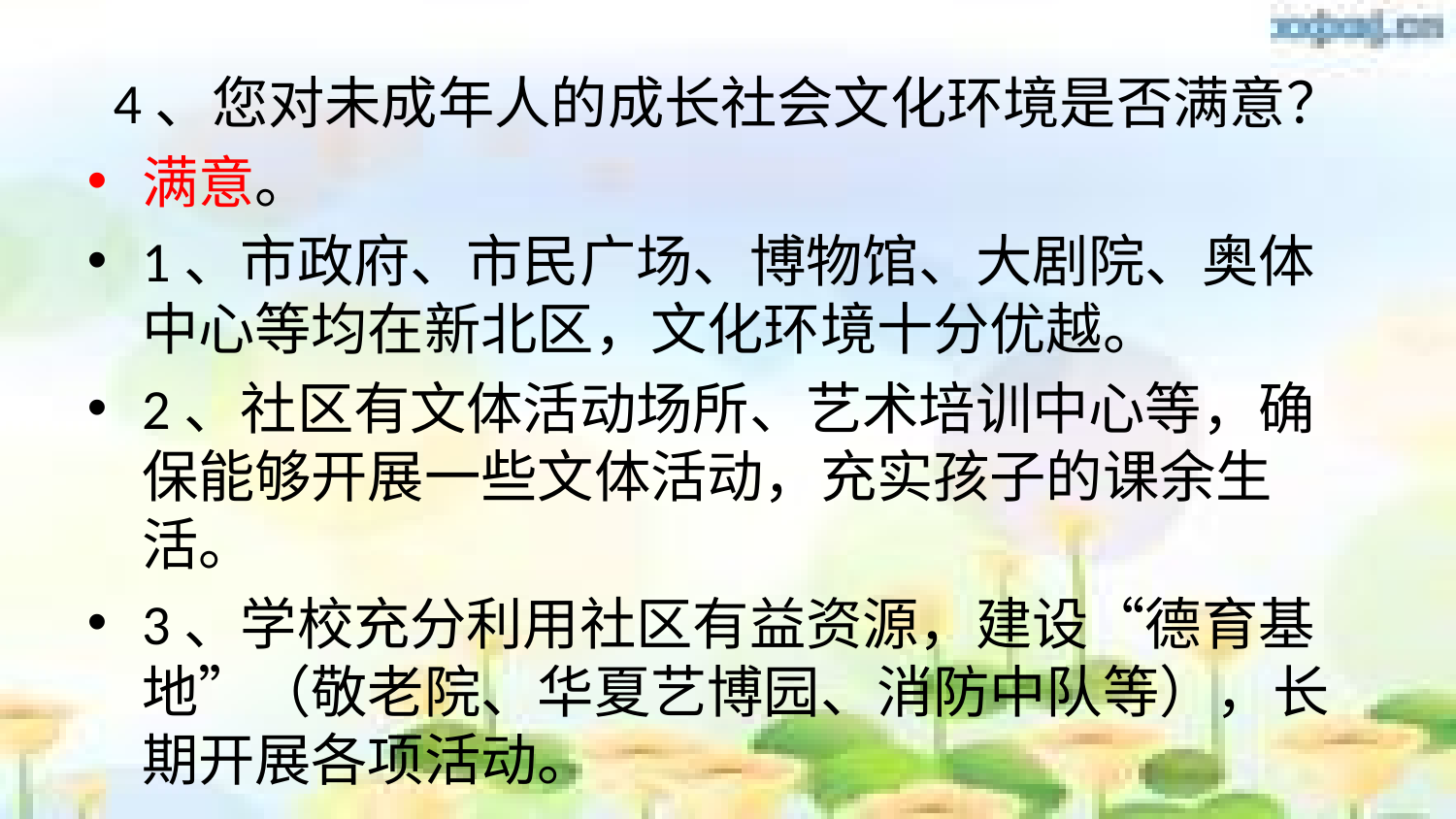

# 4、您对未成年人的成长社会文化环境是否满意？
满意。
1、市政府、市民广场、博物馆、大剧院、奥体中心等均在新北区，文化环境十分优越。
2、社区有文体活动场所、艺术培训中心等，确保能够开展一些文体活动，充实孩子的课余生活。
3、学校充分利用社区有益资源，建设“德育基地”（敬老院、华夏艺博园、消防中队等），长期开展各项活动。